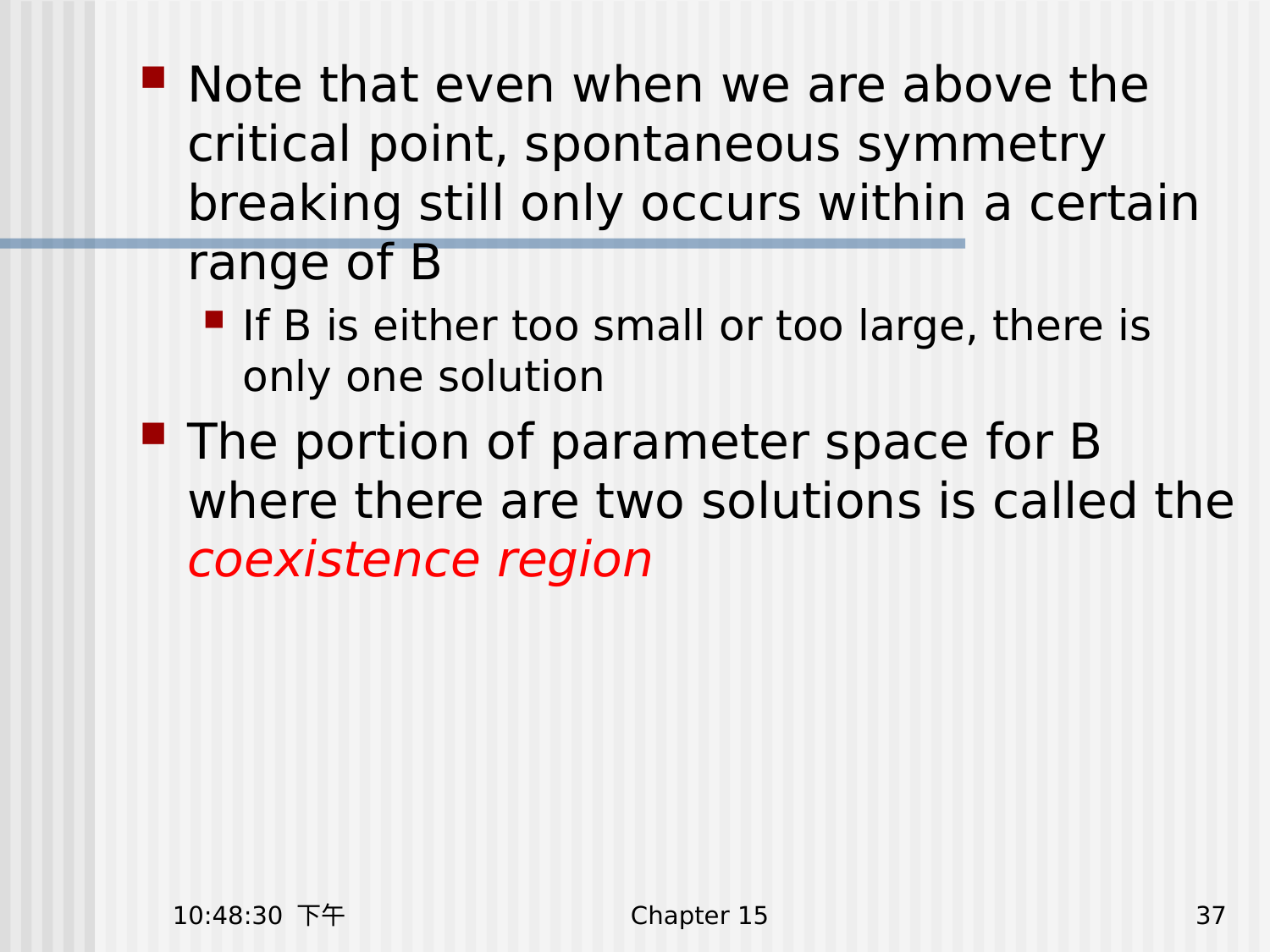

Note that even when we are above the critical point, spontaneous symmetry breaking still only occurs within a certain range of B
If B is either too small or too large, there is only one solution
The portion of parameter space for B where there are two solutions is called the coexistence region
10:48:30 下午
Chapter 15
37